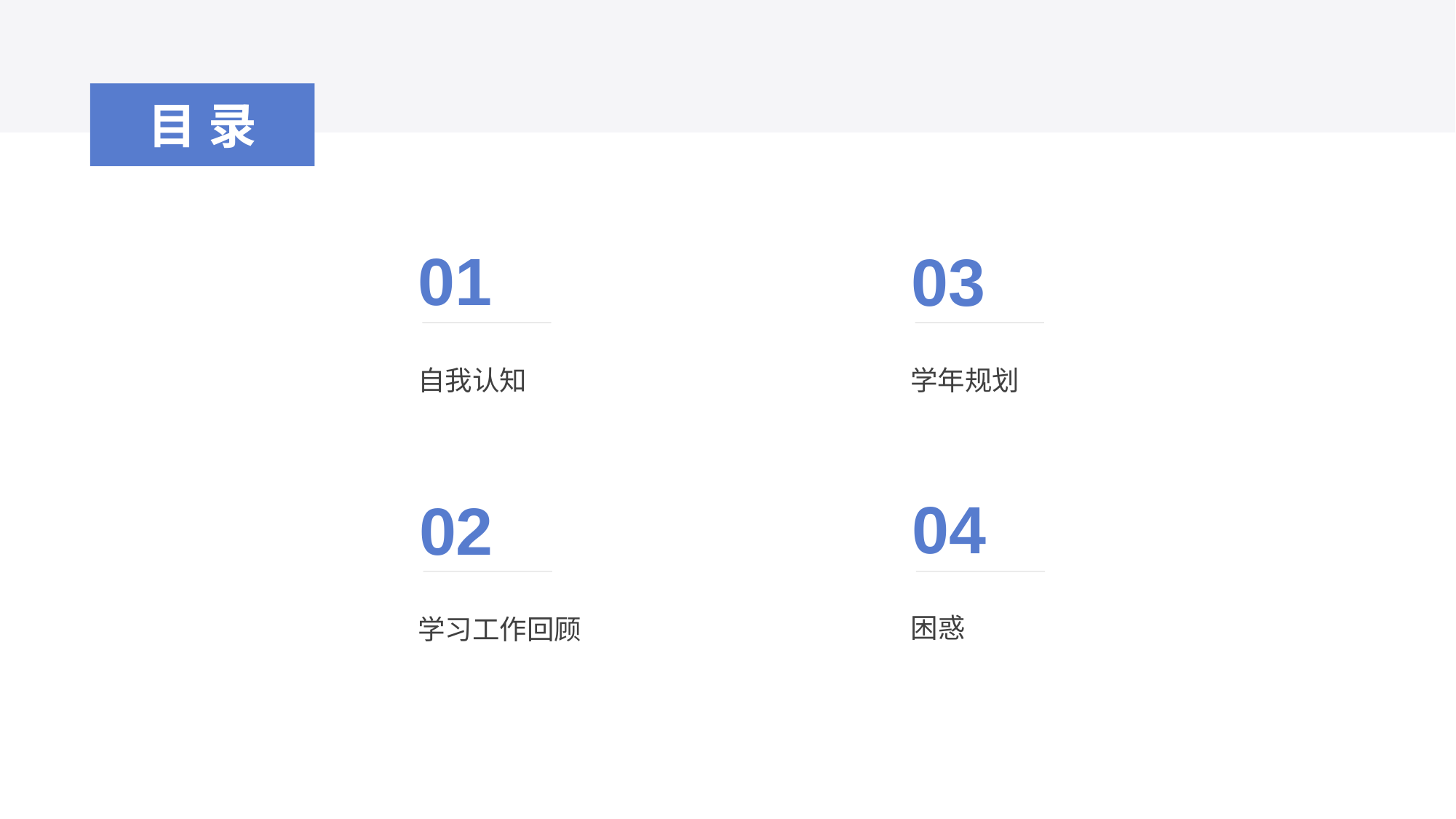

目录
01
03
自我认知
学年规划
04
02
困惑
学习工作回顾